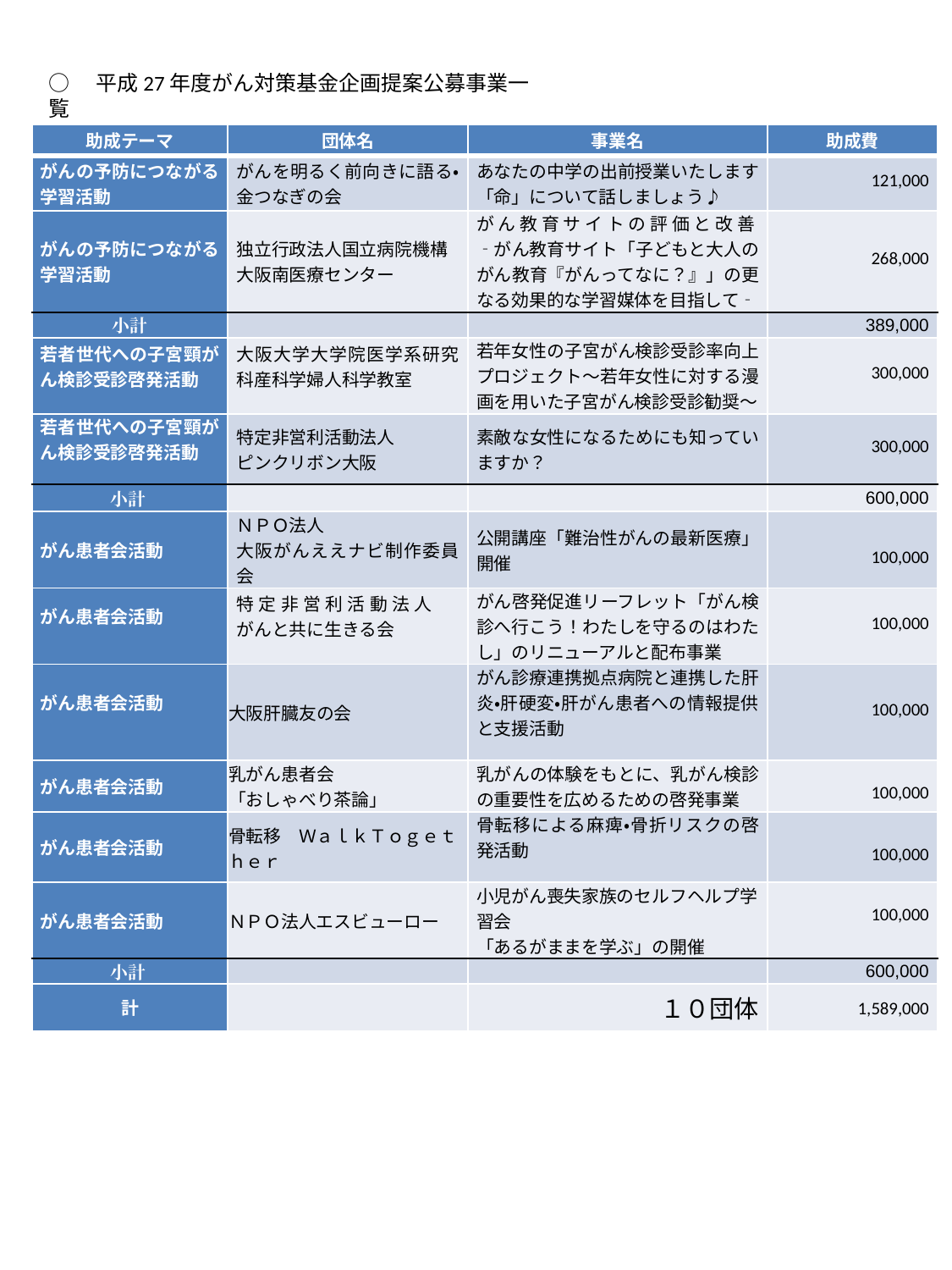

○　平成27年度がん対策基金企画提案公募事業一覧
| 助成テーマ | 団体名 | 事業名 | 助成費 |
| --- | --- | --- | --- |
| がんの予防につながる学習活動 | がんを明るく前向きに語る・金つなぎの会 | あなたの中学の出前授業いたします 「命」について話しましょう♪ | 121,000 |
| がんの予防につながる学習活動 | 独立行政法人国立病院機構 大阪南医療センター | がん教育サイトの評価と改善 ‐がん教育サイト「子どもと大人のがん教育『がんってなに？』」の更なる効果的な学習媒体を目指して‐ | 268,000 |
| 小計 |  |  | 389,000 |
| 若者世代への子宮頸がん検診受診啓発活動 | 大阪大学大学院医学系研究科産科学婦人科学教室 | 若年女性の子宮がん検診受診率向上プロジェクト～若年女性に対する漫画を用いた子宮がん検診受診勧奨～ | 300,000 |
| 若者世代への子宮頸がん検診受診啓発活動 | 特定非営利活動法人 ピンクリボン大阪 | 素敵な女性になるためにも知っていますか？ | 300,000 |
| 小計 |  |  | 600,000 |
| がん患者会活動 | ＮＰＯ法人 大阪がんええナビ制作委員会 | 公開講座「難治性がんの最新医療」開催 | 100,000 |
| がん患者会活動 | 特定非営利活動法人　 がんと共に生きる会 | がん啓発促進リーフレット「がん検診へ行こう！わたしを守るのはわたし」のリニューアルと配布事業 | 100,000 |
| がん患者会活動 | 大阪肝臓友の会 | がん診療連携拠点病院と連携した肝炎・肝硬変・肝がん患者への情報提供と支援活動 | 100,000 |
| がん患者会活動 | 乳がん患者会 「おしゃべり茶論」 | 乳がんの体験をもとに、乳がん検診の重要性を広めるための啓発事業 | 100,000 |
| がん患者会活動 | 骨転移　ＷａｌｋＴｏｇｅｔｈｅｒ | 骨転移による麻痺・骨折リスクの啓発活動 | 100,000 |
| がん患者会活動 | ＮＰＯ法人エスビューロー | 小児がん喪失家族のセルフヘルプ学習会 「あるがままを学ぶ」の開催 | 100,000 |
| 小計 |  |  | 600,000 |
| 計 |  | １０団体 | 1,589,000 |